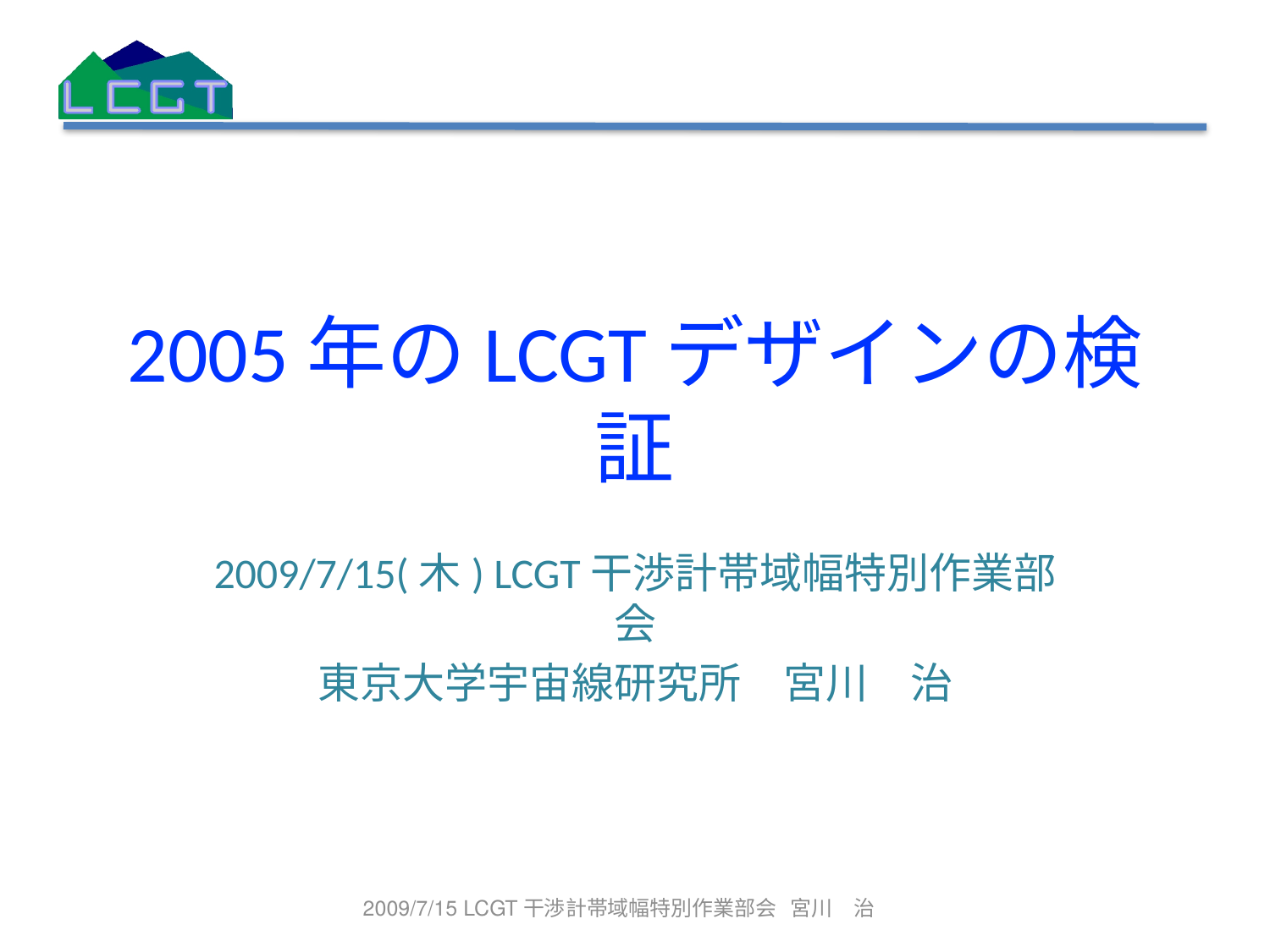

# 2005年のLCGTデザインの検証
2009/7/15(木) LCGT干渉計帯域幅特別作業部会
東京大学宇宙線研究所　宮川　治

2009/7/15 LCGT干渉計帯域幅特別作業部会  宮川　治